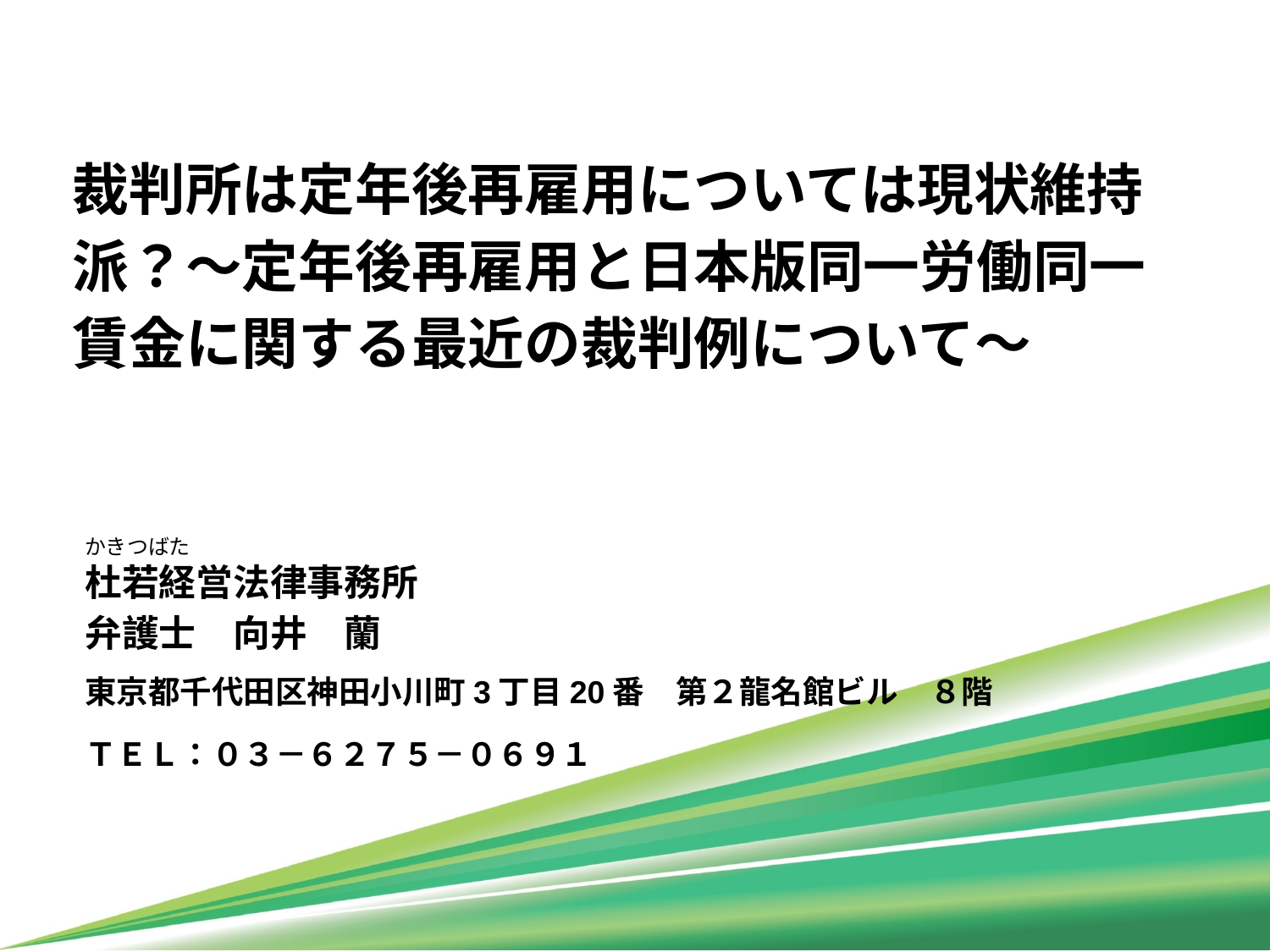

# 裁判所は定年後再雇用については現状維持派？～定年後再雇用と日本版同一労働同一賃金に関する最近の裁判例について～

かきつばた
杜若経営法律事務所
弁護士　向井　蘭
東京都千代田区神田小川町3丁目20番　第２龍名館ビル　８階
ＴＥＬ：０３－６２７５－０６９１